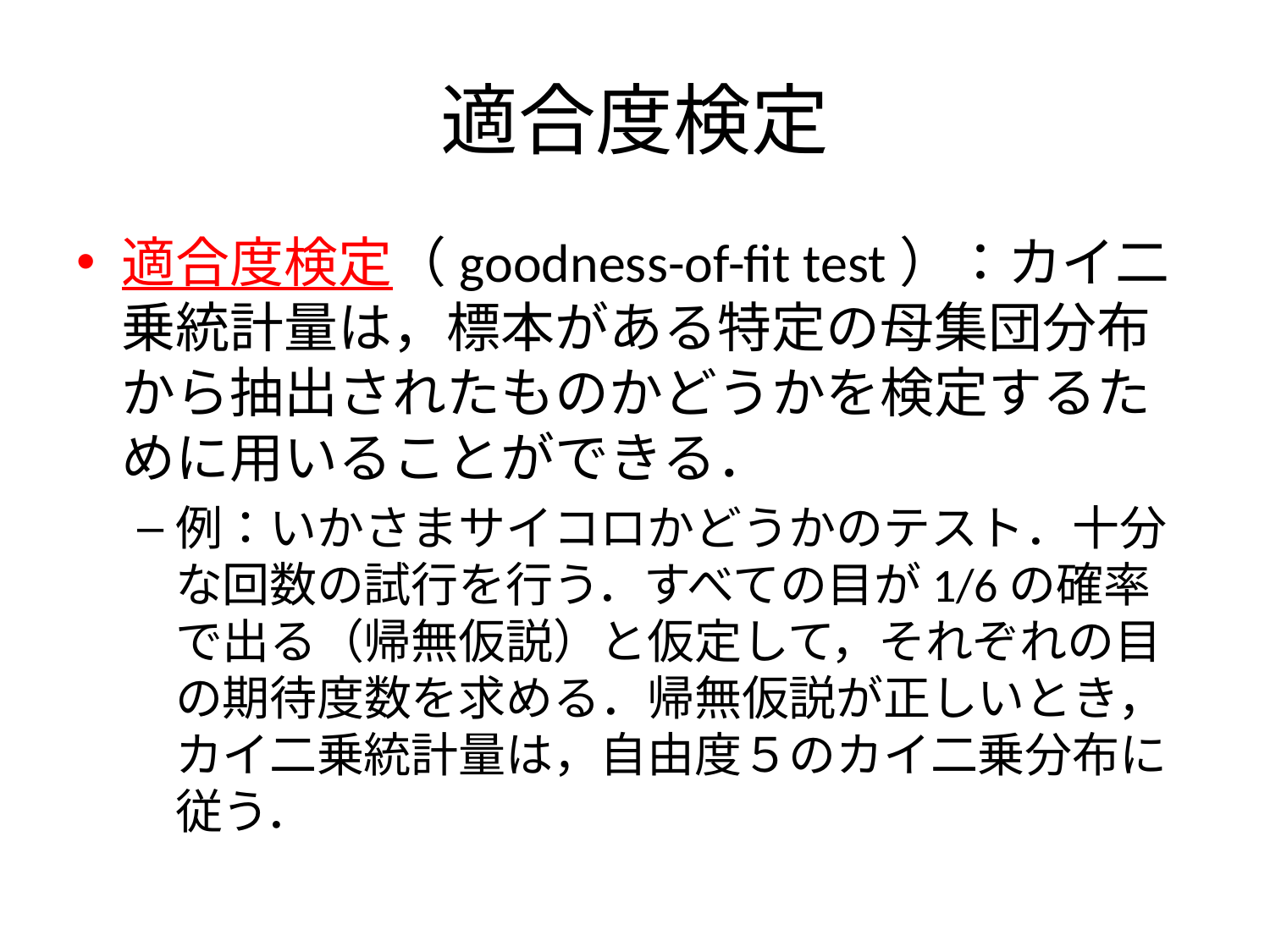

# 適合度検定
適合度検定（goodness-of-fit test）：カイ二乗統計量は，標本がある特定の母集団分布から抽出されたものかどうかを検定するために用いることができる．
例：いかさまサイコロかどうかのテスト．十分な回数の試行を行う．すべての目が1/6の確率で出る（帰無仮説）と仮定して，それぞれの目の期待度数を求める．帰無仮説が正しいとき，カイ二乗統計量は，自由度５のカイ二乗分布に従う．